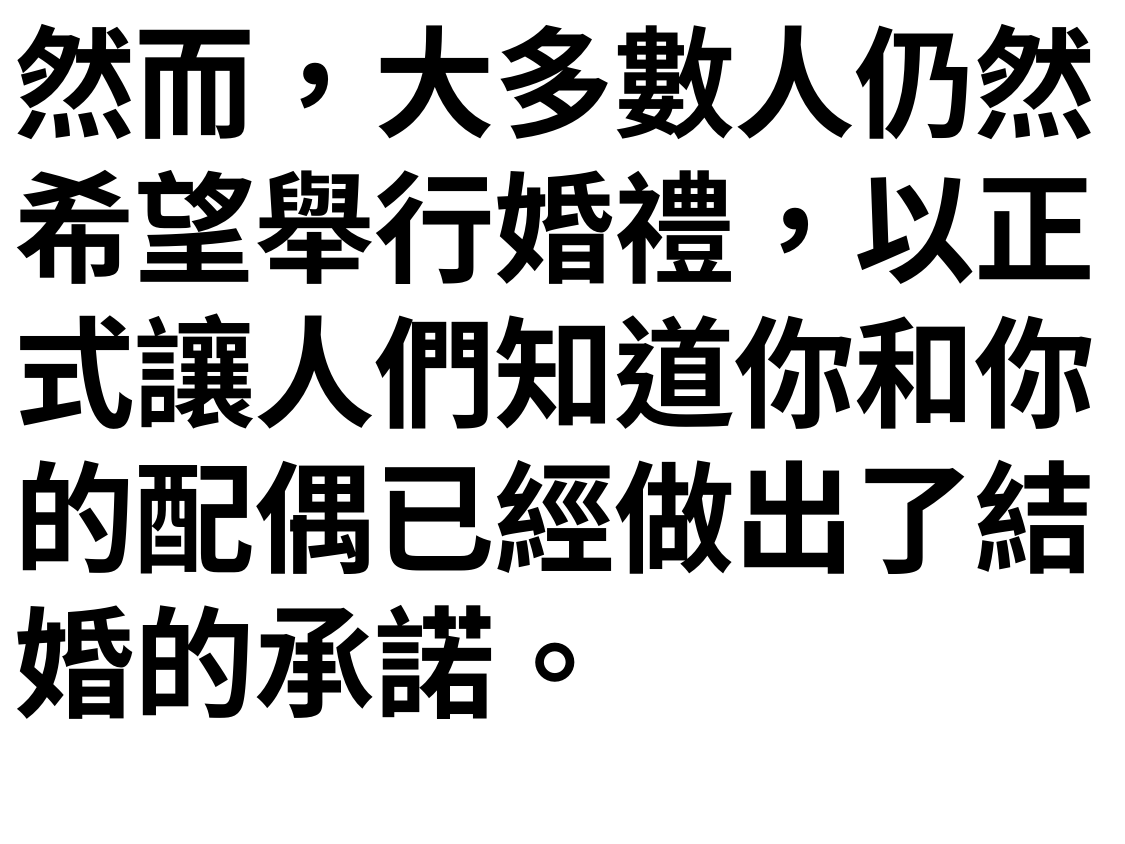

然而，大多數人仍然希望舉行婚禮，以正式讓人們知道你和你的配偶已經做出了結婚的承諾。